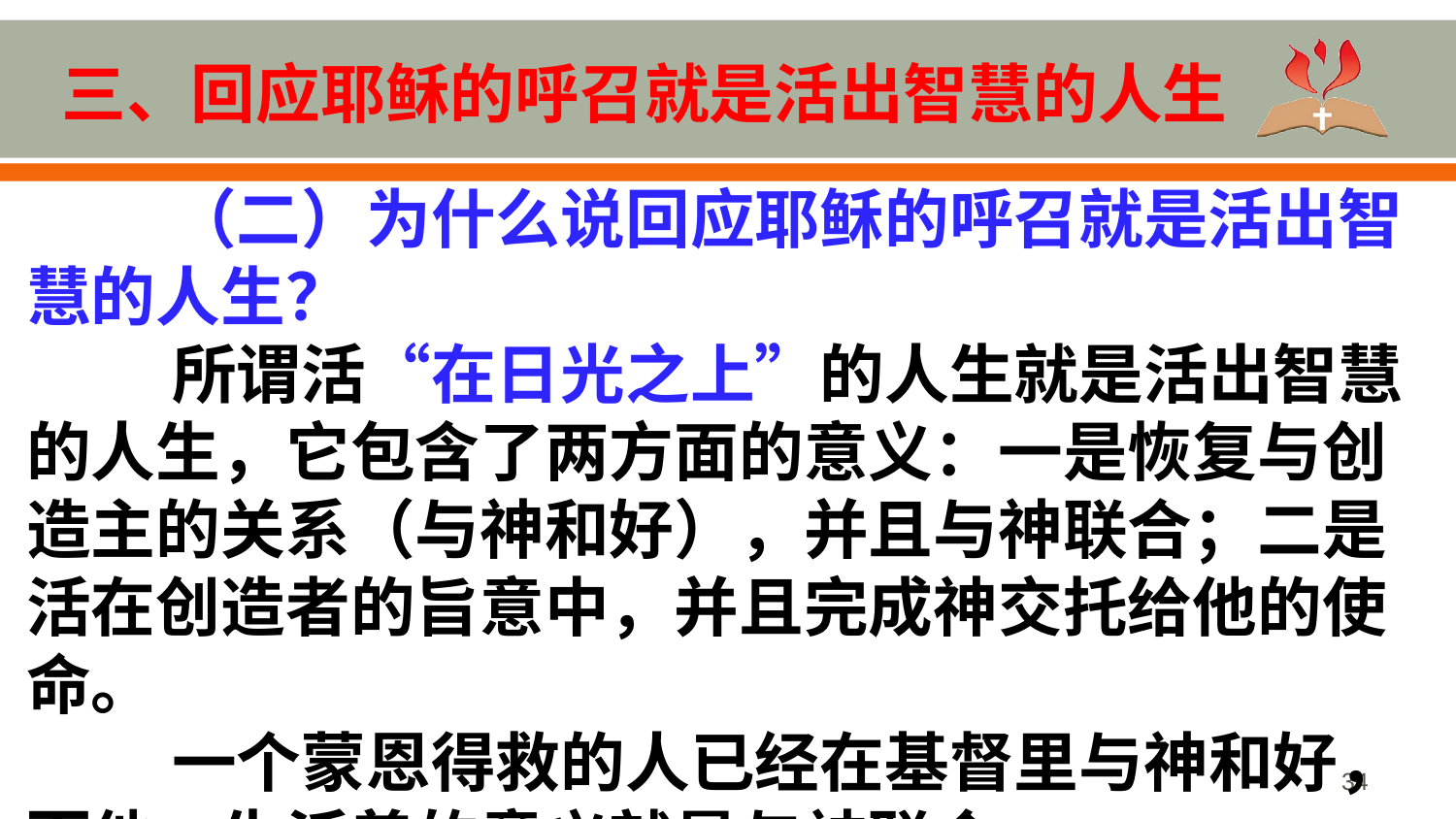

# 三、回应耶稣的呼召就是活出智慧的人生

   	（二）为什么说回应耶稣的呼召就是活出智慧的人生？
       	所谓活“在日光之上”的人生就是活出智慧的人生，它包含了两方面的意义：一是恢复与创造主的关系（与神和好），并且与神联合；二是活在创造者的旨意中，并且完成神交托给他的使命。
       	一个蒙恩得救的人已经在基督里与神和好，而他一生活着的意义就是与神联合。

34